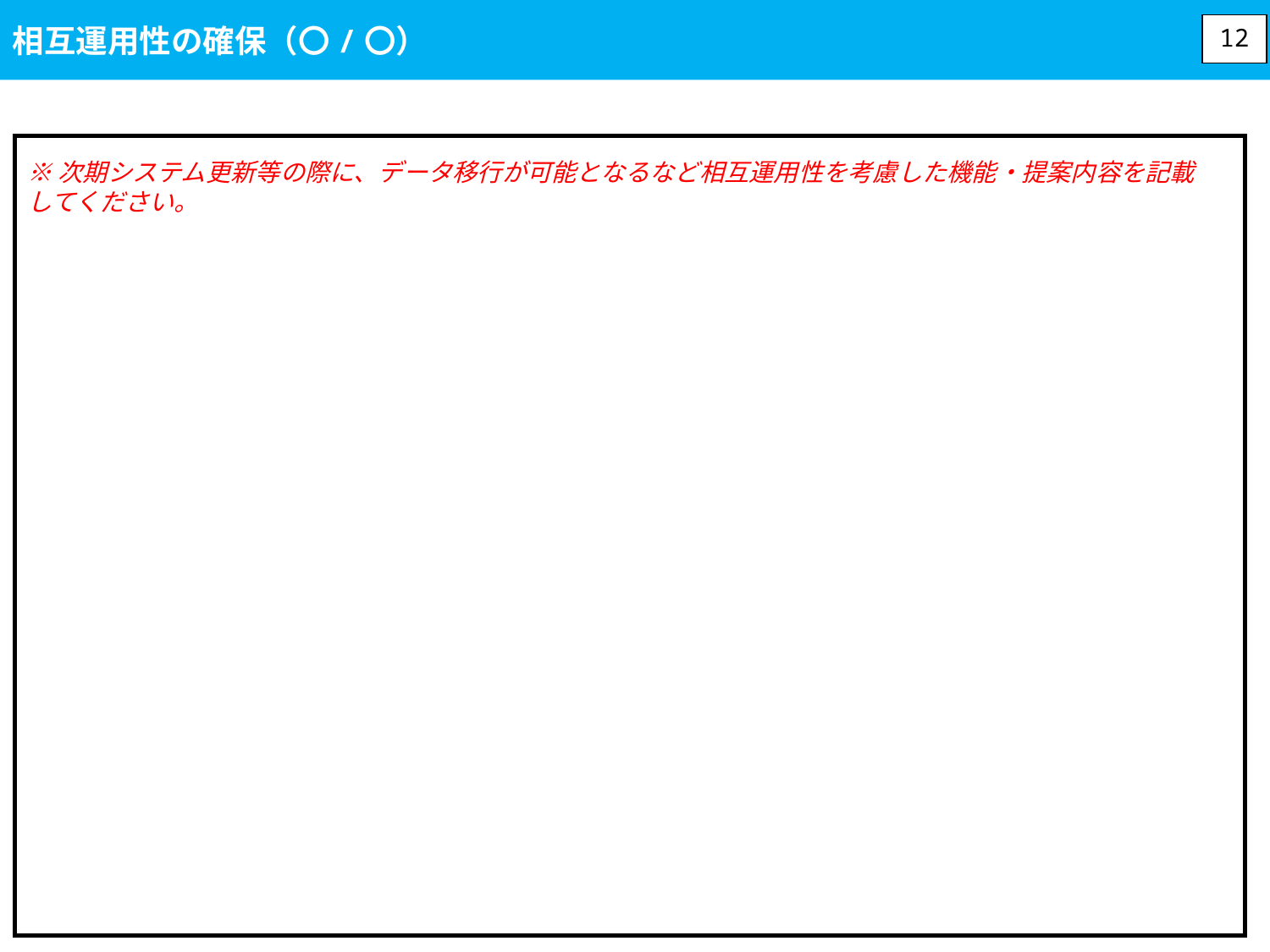

相互運用性の確保（〇/〇）
12

※次期システム更新等の際に、データ移行が可能となるなど相互運用性を考慮した機能・提案内容を記載してください。